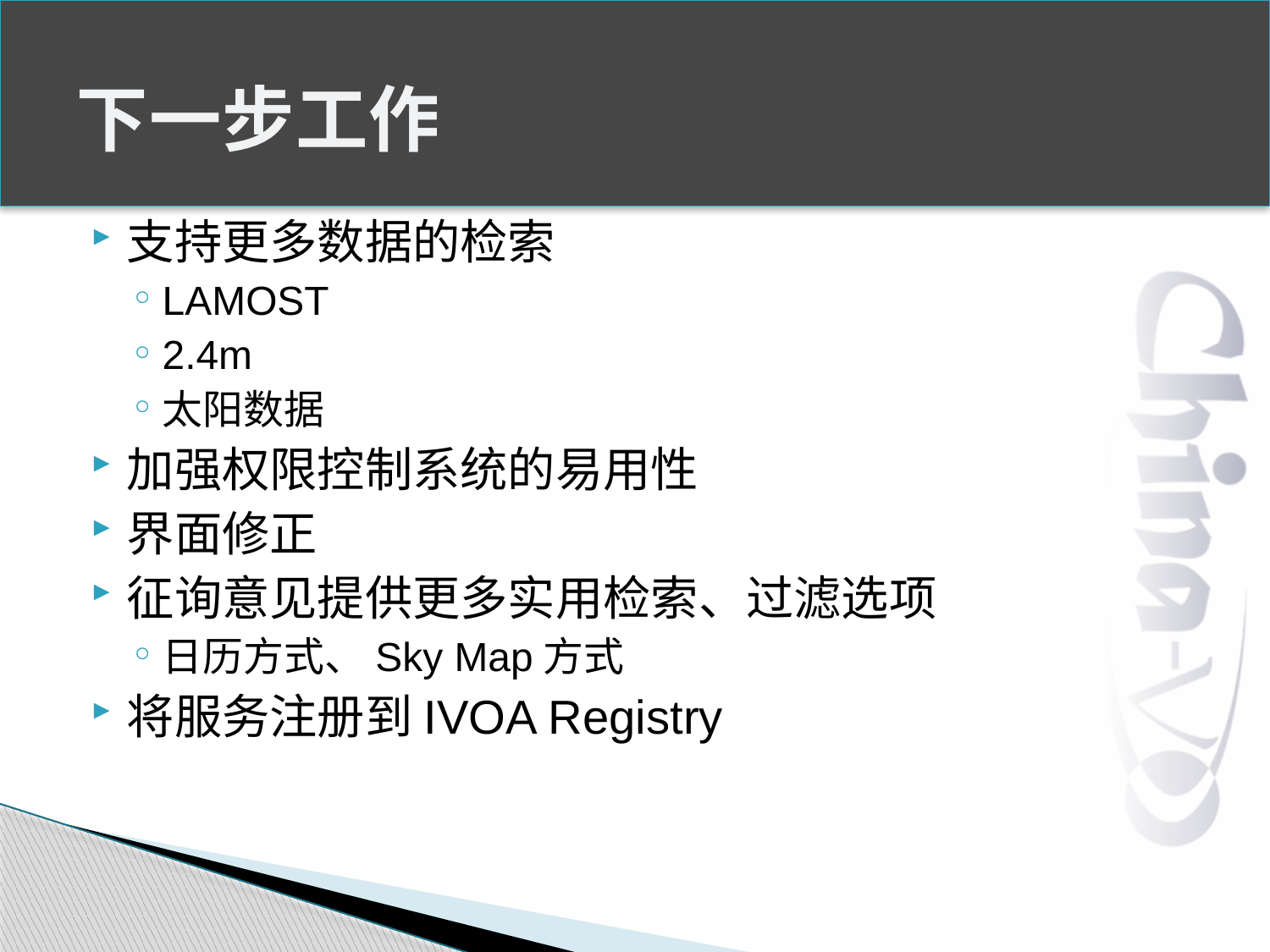

# 下一步工作
支持更多数据的检索
LAMOST
2.4m
太阳数据
加强权限控制系统的易用性
界面修正
征询意见提供更多实用检索、过滤选项
日历方式、Sky Map方式
将服务注册到IVOA Registry